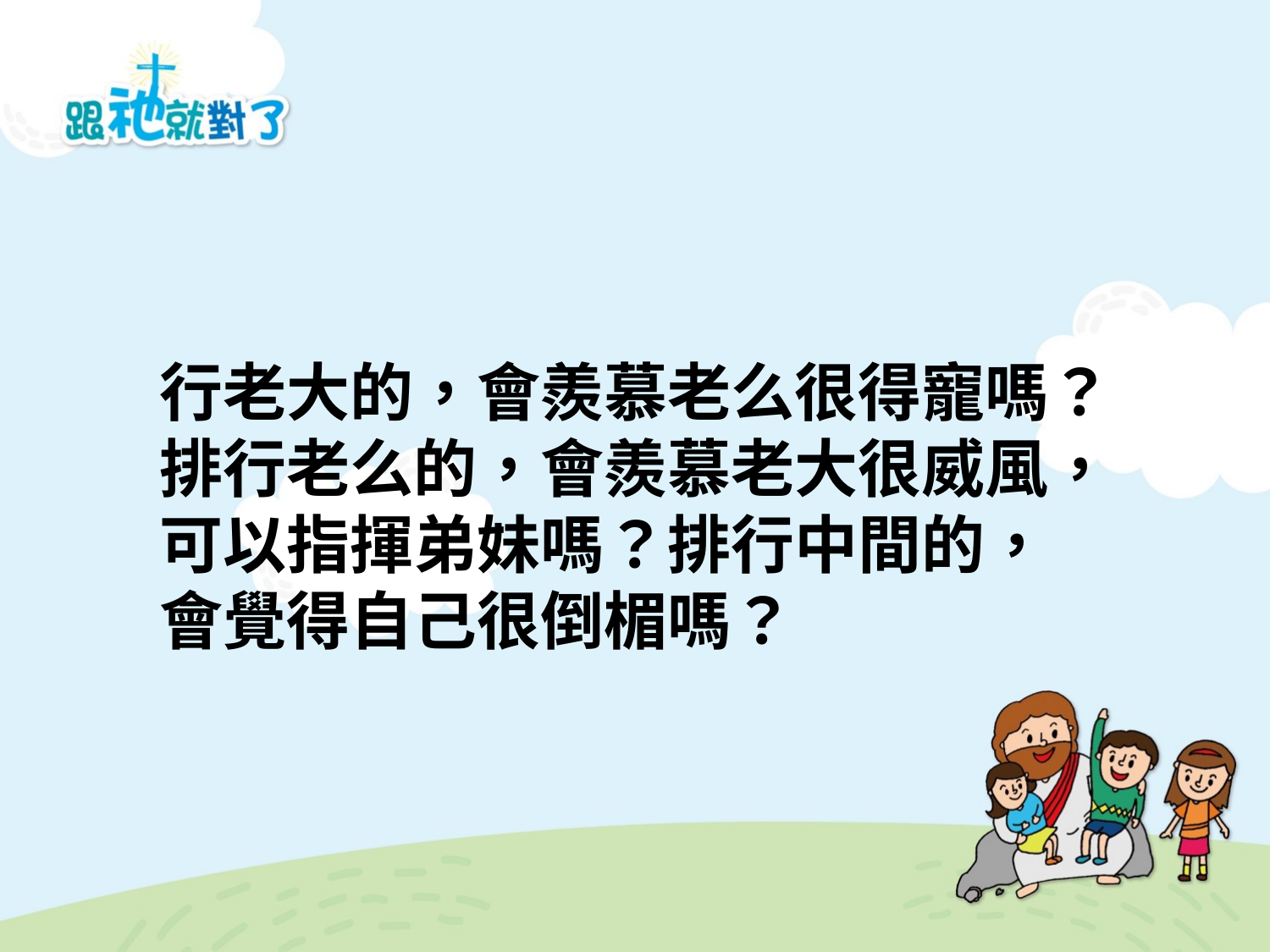

行老大的，會羨慕老么很得寵嗎？排行老么的，會羨慕老大很威風，可以指揮弟妹嗎？排行中間的，會覺得自己很倒楣嗎？